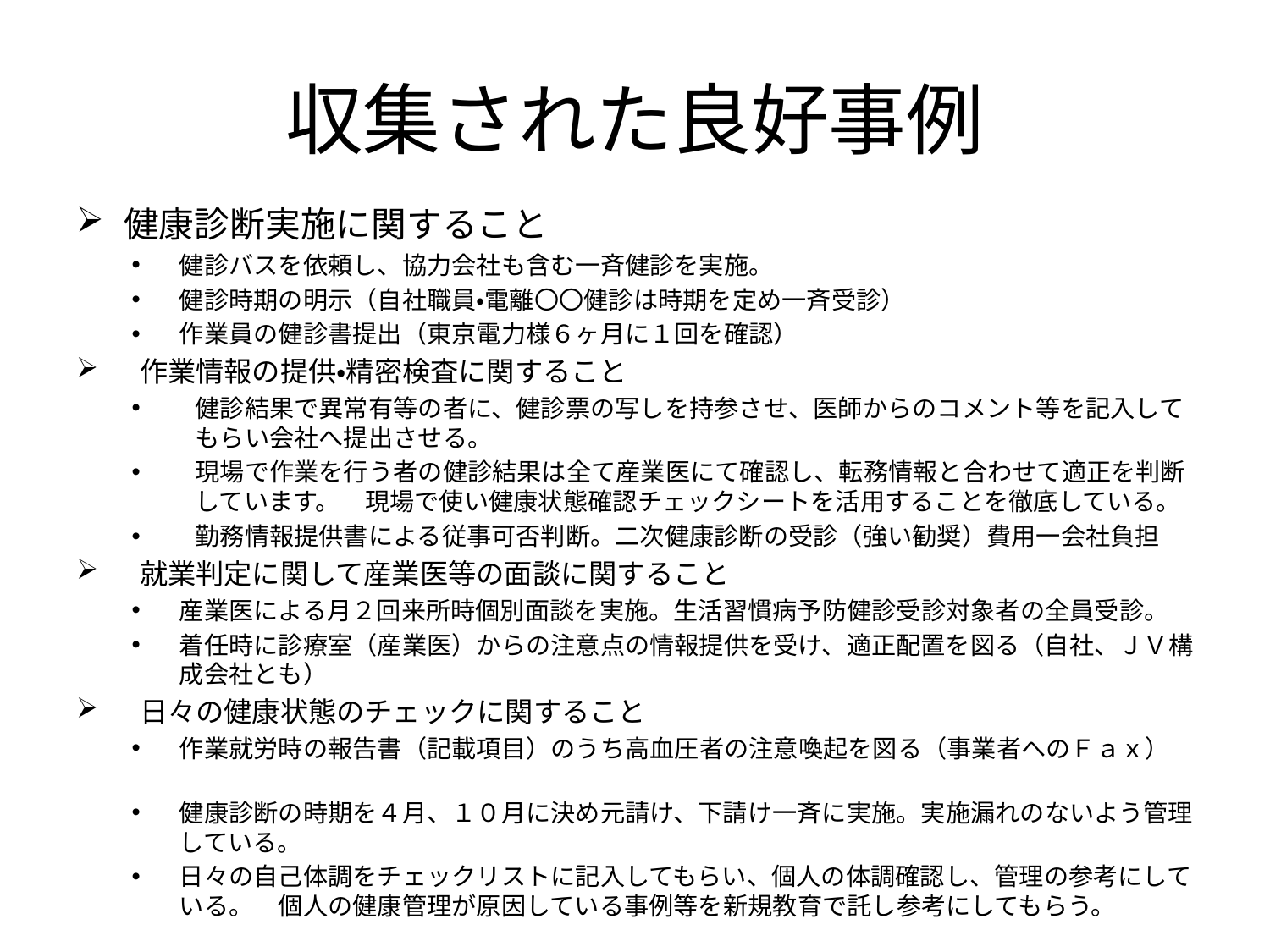

# 収集された良好事例
健康診断実施に関すること
健診バスを依頼し、協力会社も含む一斉健診を実施。
健診時期の明示（自社職員・電離〇〇健診は時期を定め一斉受診）
作業員の健診書提出（東京電力様６ヶ月に１回を確認）
作業情報の提供・精密検査に関すること
健診結果で異常有等の者に、健診票の写しを持参させ、医師からのコメント等を記入してもらい会社へ提出させる。
現場で作業を行う者の健診結果は全て産業医にて確認し、転務情報と合わせて適正を判断しています。　現場で使い健康状態確認チェックシートを活用することを徹底している。
勤務情報提供書による従事可否判断。二次健康診断の受診（強い勧奨）費用一会社負担
就業判定に関して産業医等の面談に関すること
産業医による月２回来所時個別面談を実施。生活習慣病予防健診受診対象者の全員受診。
着任時に診療室（産業医）からの注意点の情報提供を受け、適正配置を図る（自社、ＪＶ構成会社とも）
日々の健康状態のチェックに関すること
作業就労時の報告書（記載項目）のうち高血圧者の注意喚起を図る（事業者へのＦａｘ）
健康診断の時期を４月、１０月に決め元請け、下請け一斉に実施。実施漏れのないよう管理している。
日々の自己体調をチェックリストに記入してもらい、個人の体調確認し、管理の参考にしている。　個人の健康管理が原因している事例等を新規教育で託し参考にしてもらう。